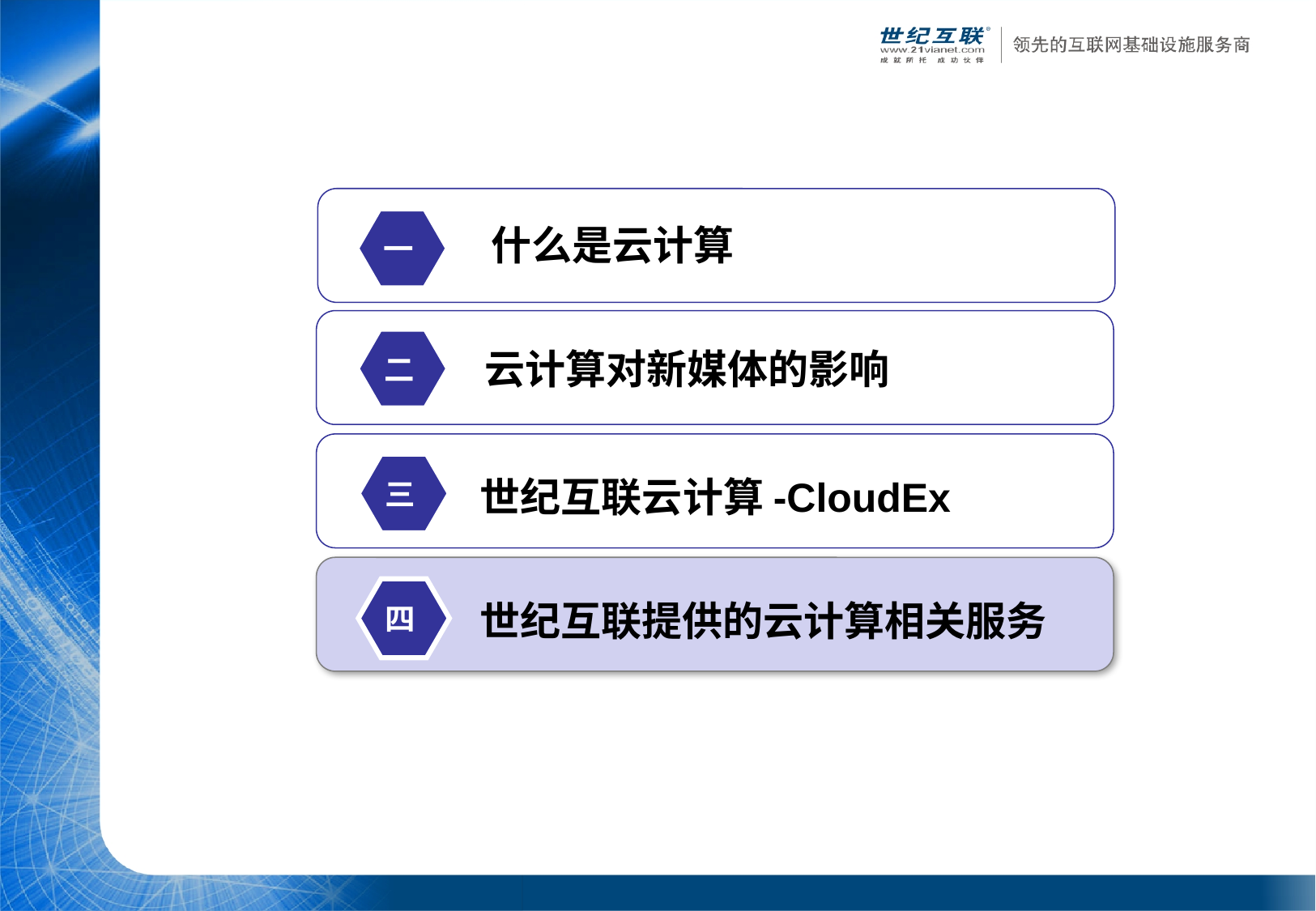

一
什么是云计算

二
云计算对新媒体的影响

三
世纪互联云计算-CloudEx

四
世纪互联提供的云计算相关服务